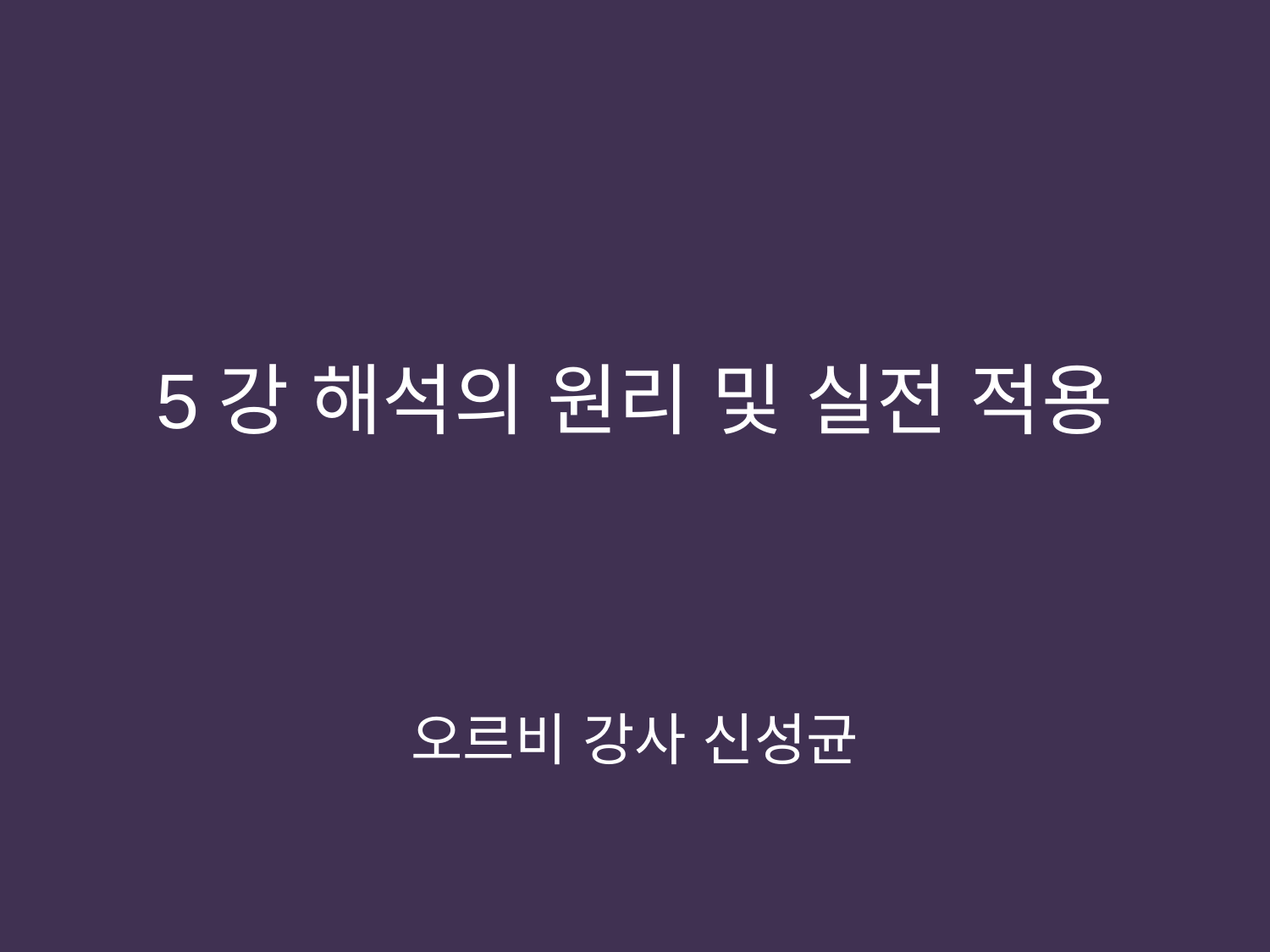

# 5강 해석의 원리 및 실전 적용

오르비 강사 신성균